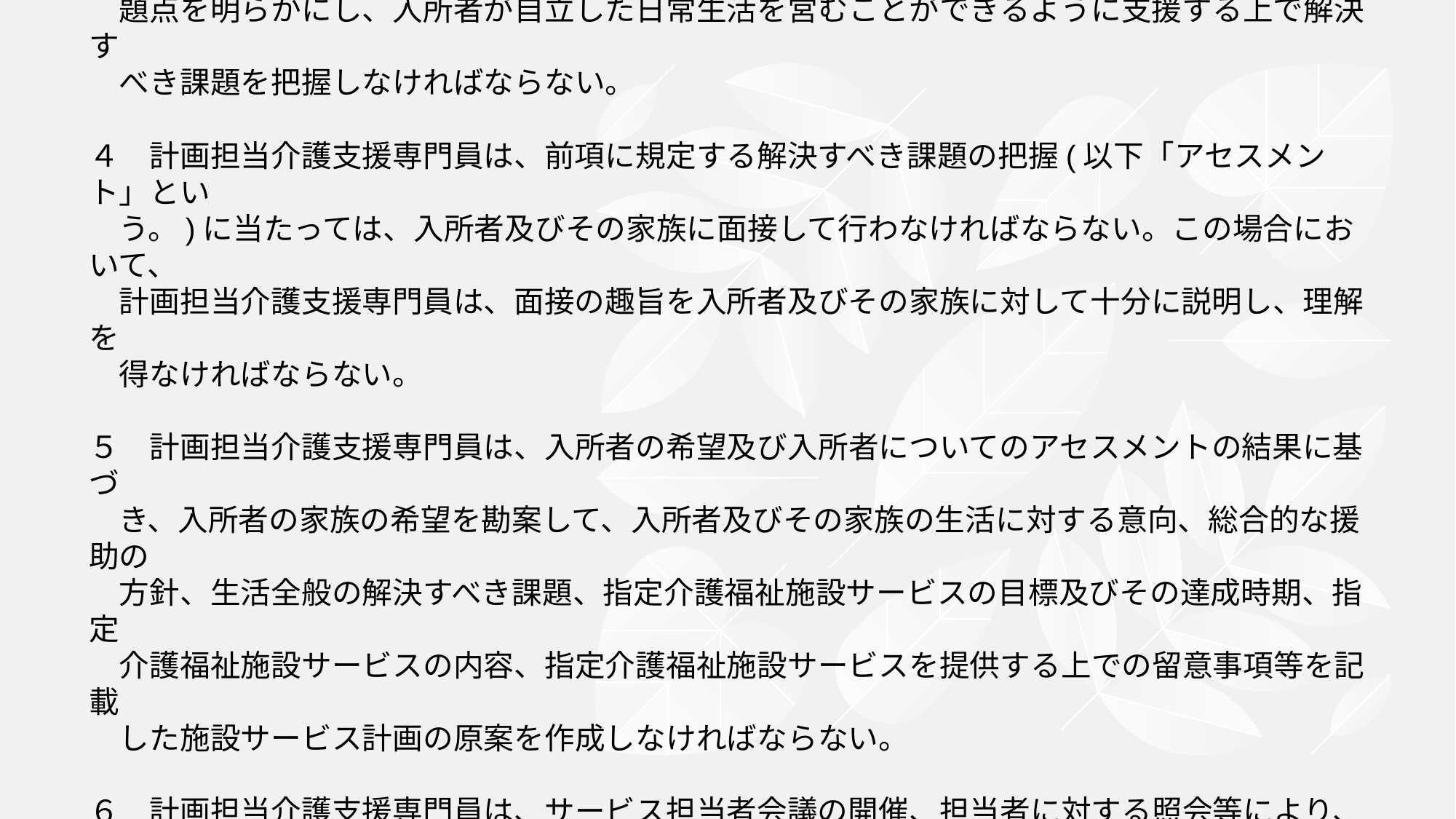

# ３　計画担当介護支援専門員は、施設サービス計画の作成に当たっては、適切な方法により、入所 　者について、その有する能力、その置かれている環境等の評価を通じて入所者が現に抱える問 　題点を明らかにし、入所者が自立した日常生活を営むことができるように支援する上で解決す 　べき課題を把握しなければならない。 ４　計画担当介護支援専門員は、前項に規定する解決すべき課題の把握(以下「アセスメント」とい 　う。)に当たっては、入所者及びその家族に面接して行わなければならない。この場合において、 　計画担当介護支援専門員は、面接の趣旨を入所者及びその家族に対して十分に説明し、理解を 　得なければならない。 ５　計画担当介護支援専門員は、入所者の希望及び入所者についてのアセスメントの結果に基づ 　き、入所者の家族の希望を勘案して、入所者及びその家族の生活に対する意向、総合的な援助の 　方針、生活全般の解決すべき課題、指定介護福祉施設サービスの目標及びその達成時期、指定 　介護福祉施設サービスの内容、指定介護福祉施設サービスを提供する上での留意事項等を記載 　した施設サービス計画の原案を作成しなければならない。 ６　計画担当介護支援専門員は、サービス担当者会議の開催、担当者に対する照会等により、当該 　施設サービス計画の原案の内容について、担当者から、専門的な見地からの意見を求めるもの 　とする。